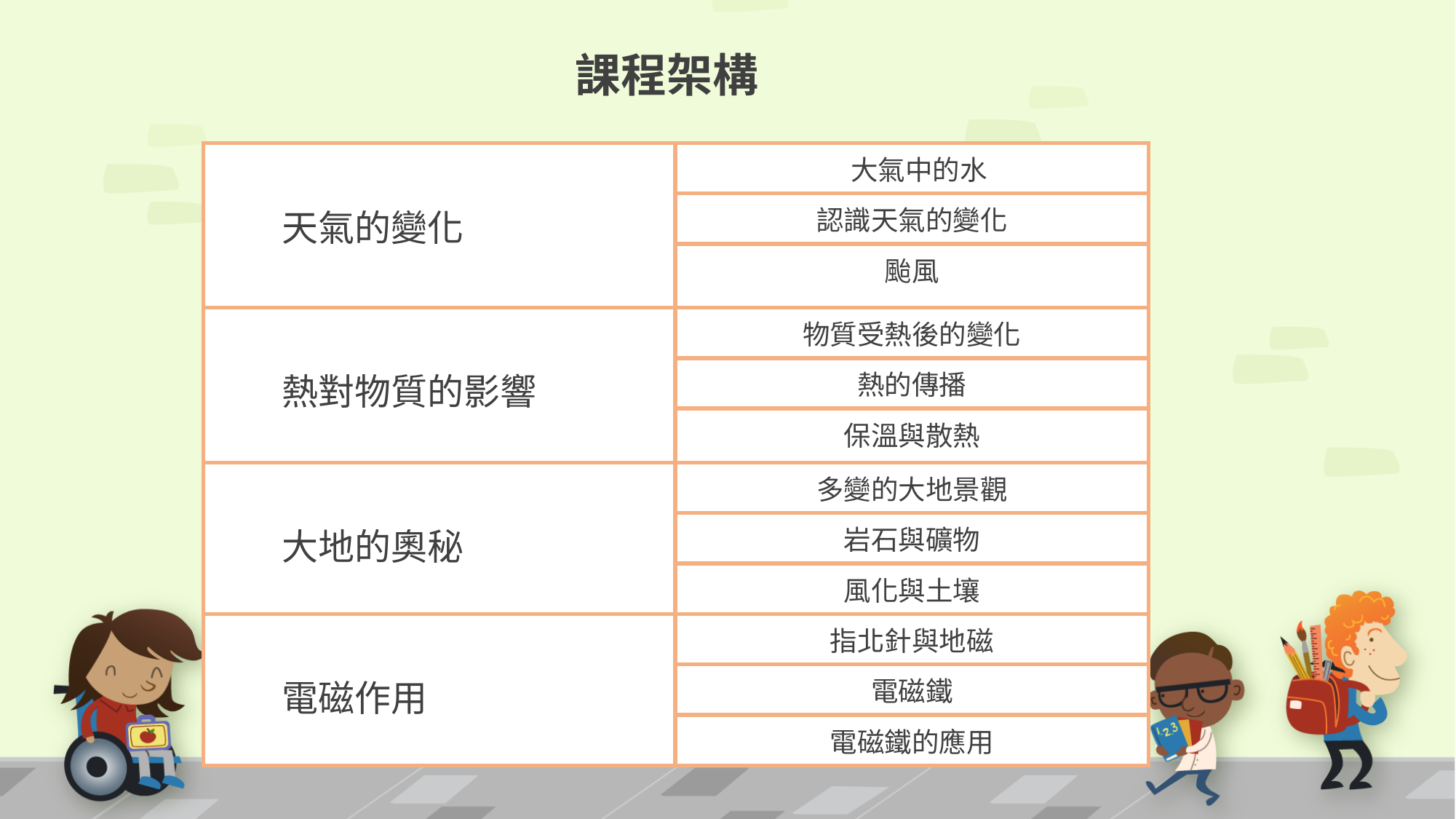

# 課程架構
| 天氣的變化 | 大氣中的水 |
| --- | --- |
|  | 認識天氣的變化 |
|  | 颱風 |
| 熱對物質的影響 | 物質受熱後的變化 |
|  | 熱的傳播 |
|  | 保溫與散熱 |
| 大地的奧秘 | 多變的大地景觀 |
|  | 岩石與礦物 |
|  | 風化與土壤 |
| 電磁作用 | 指北針與地磁 |
|  | 電磁鐵 |
|  | 電磁鐵的應用 |